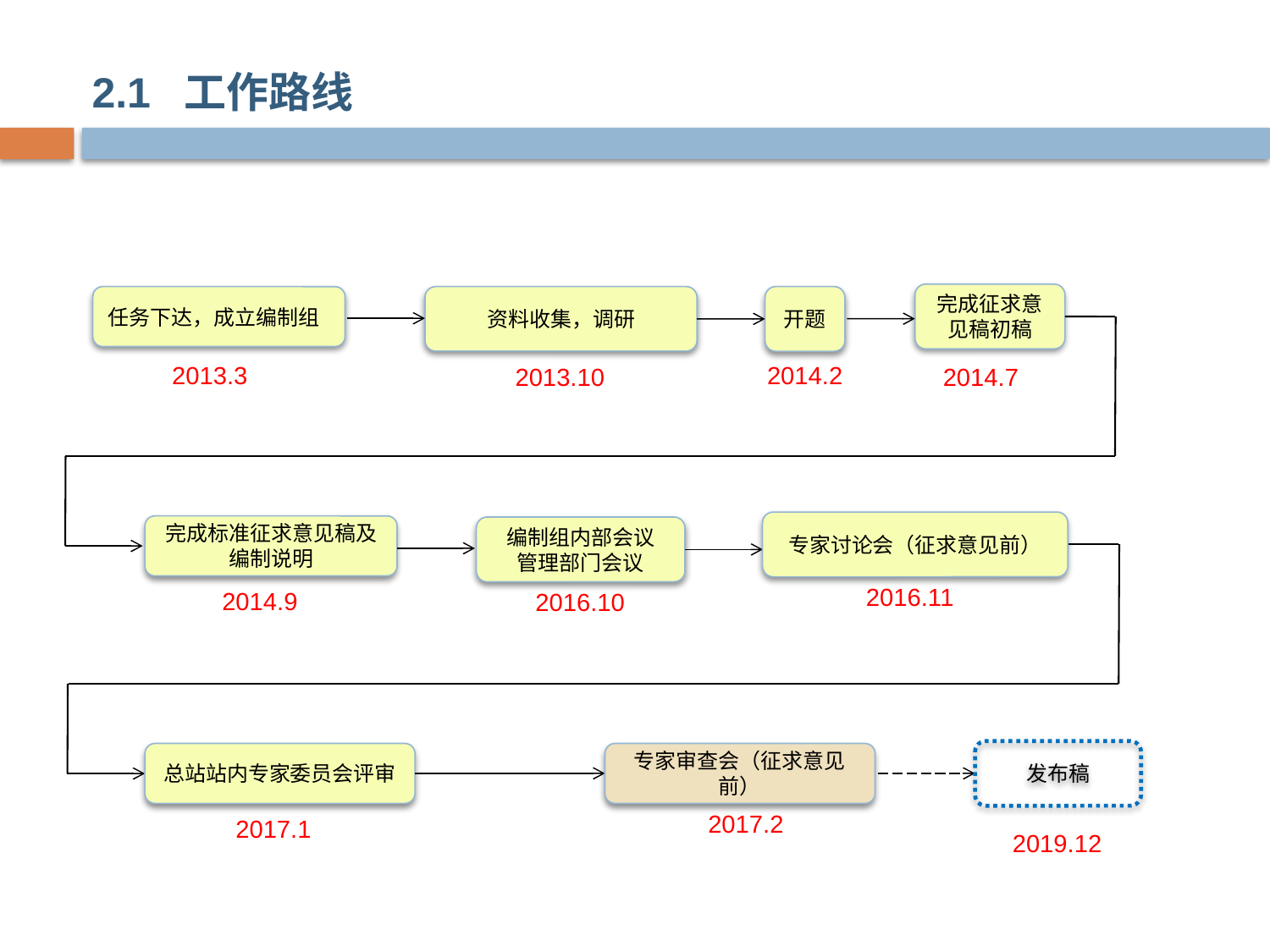

2.1  工作路线
完成征求意见稿初稿
任务下达，成立编制组
资料收集，调研
开题
2013.3
2014.2
2013.10
2014.7
专家讨论会（征求意见前）
完成标准征求意见稿及编制说明
编制组内部会议
管理部门会议
2016.11
2014.9
2016.10
发布稿
总站站内专家委员会评审
专家审查会（征求意见前）
2017.2
2017.1
2019.12
8